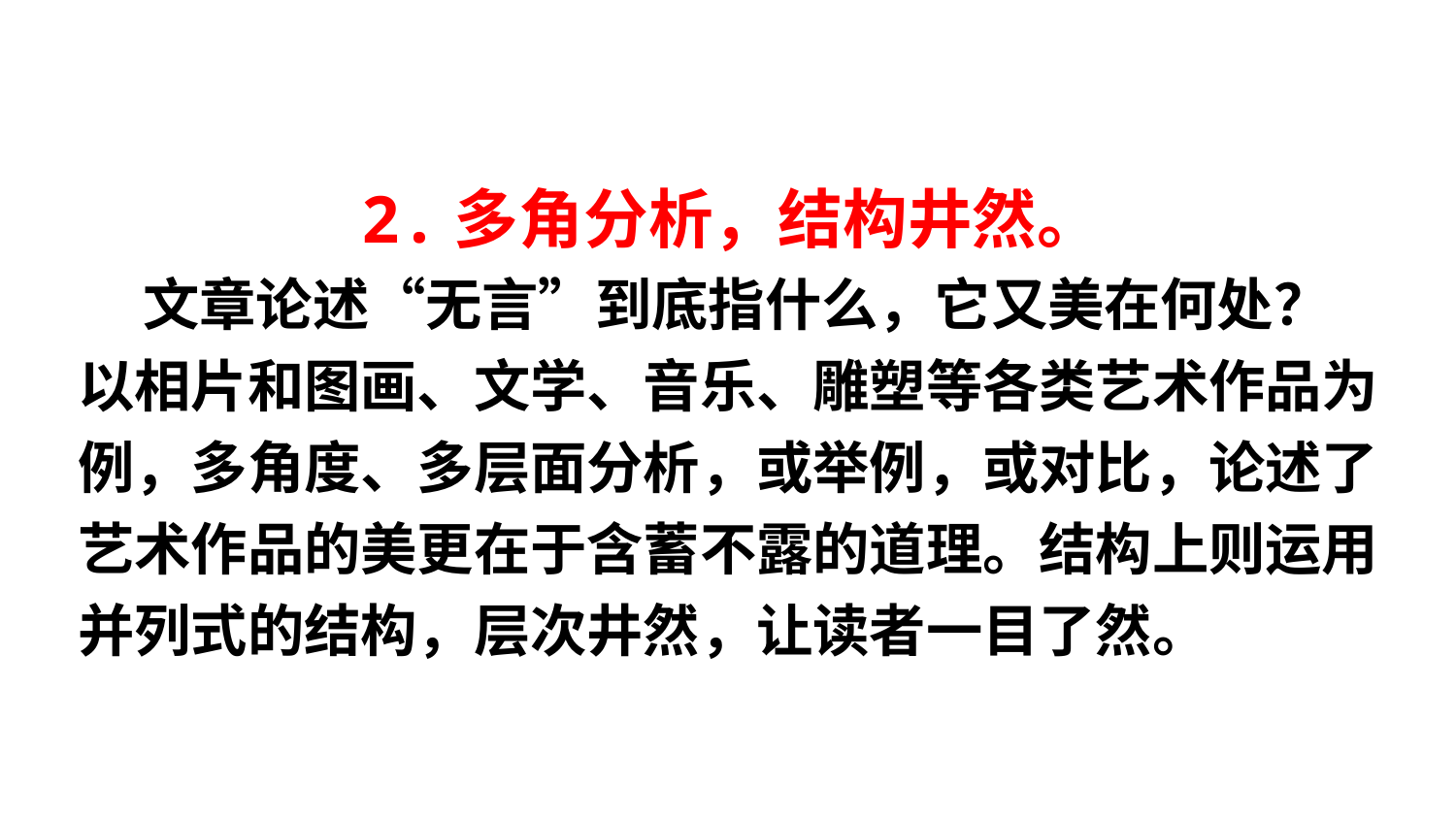

2.多角分析，结构井然。
    文章论述“无言”到底指什么，它又美在何处？以相片和图画、文学、音乐、雕塑等各类艺术作品为例，多角度、多层面分析，或举例，或对比，论述了艺术作品的美更在于含蓄不露的道理。结构上则运用并列式的结构，层次井然，让读者一目了然。